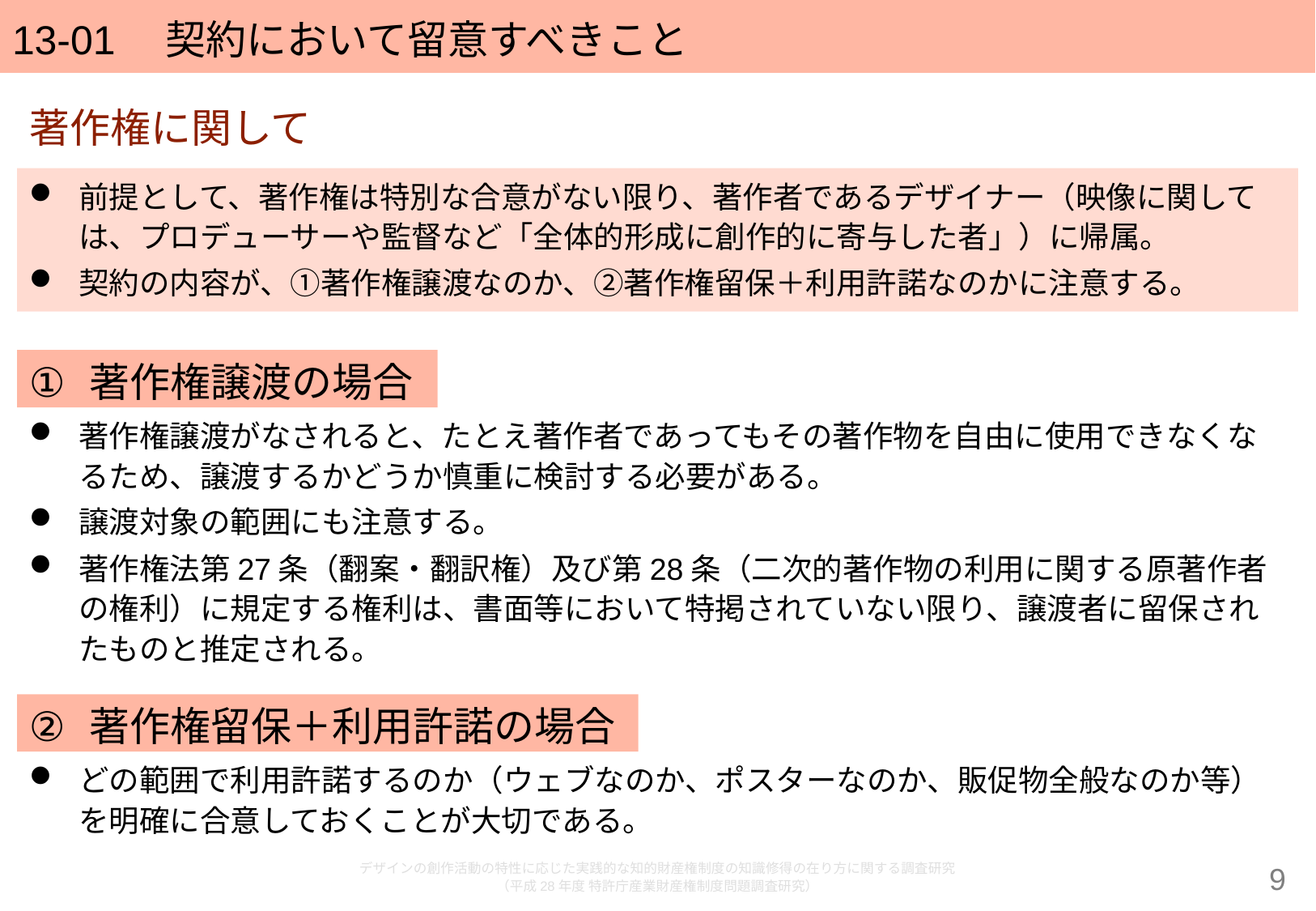

# 13-01　契約において留意すべきこと
著作権に関して
前提として、著作権は特別な合意がない限り、著作者であるデザイナー（映像に関しては、プロデューサーや監督など「全体的形成に創作的に寄与した者」）に帰属。
契約の内容が、①著作権譲渡なのか、②著作権留保＋利用許諾なのかに注意する。
著作権譲渡の場合
著作権譲渡がなされると、たとえ著作者であってもその著作物を自由に使用できなくなるため、譲渡するかどうか慎重に検討する必要がある。
譲渡対象の範囲にも注意する。
著作権法第27条（翻案・翻訳権）及び第28条（二次的著作物の利用に関する原著作者の権利）に規定する権利は、書面等において特掲されていない限り、譲渡者に留保されたものと推定される。
著作権留保＋利用許諾の場合
どの範囲で利用許諾するのか（ウェブなのか、ポスターなのか、販促物全般なのか等）を明確に合意しておくことが大切である。
デザインの創作活動の特性に応じた実践的な知的財産権制度の知識修得の在り方に関する調査研究
（平成28年度 特許庁産業財産権制度問題調査研究）
9